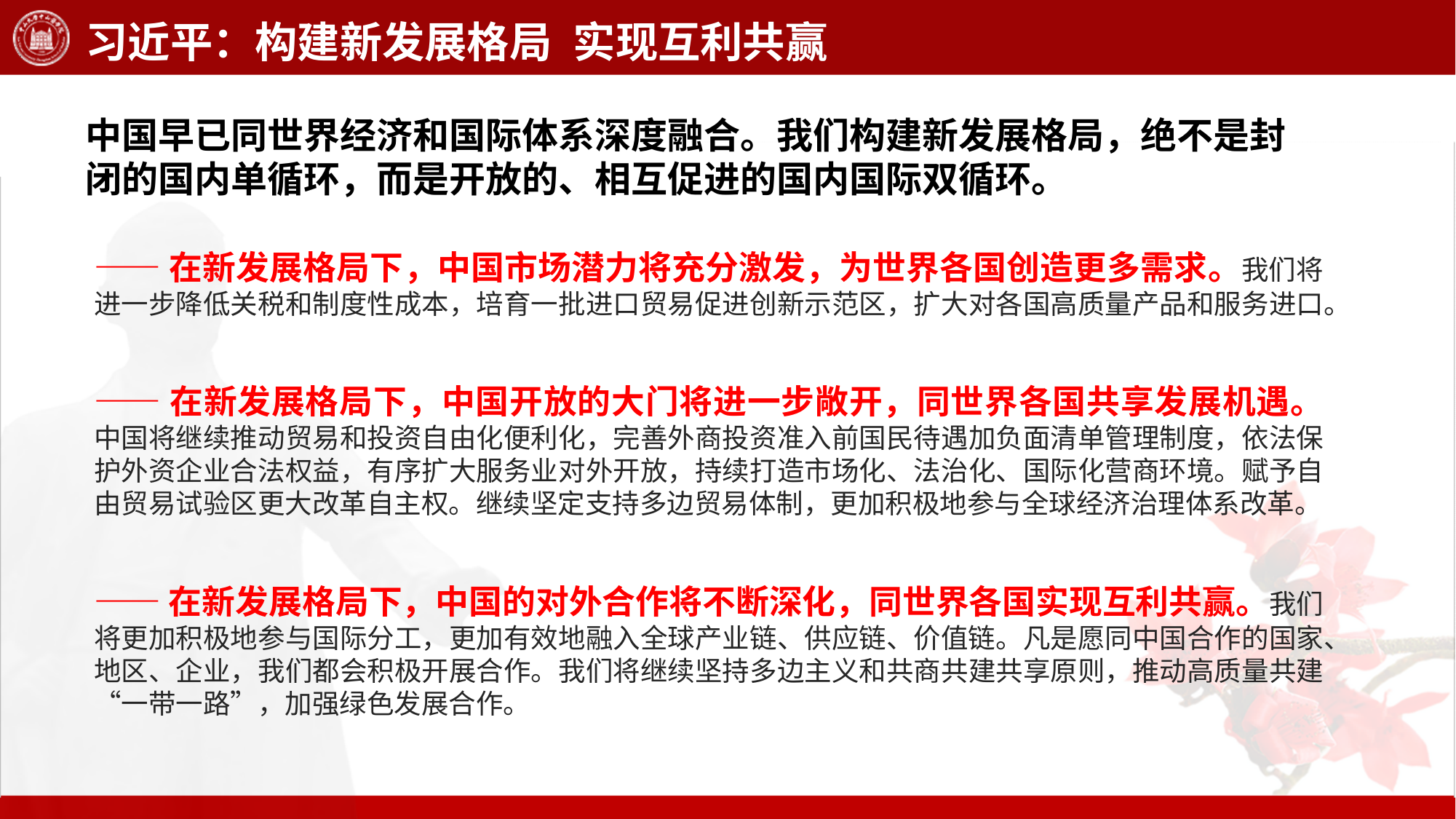

习近平：构建新发展格局 实现互利共赢
中国早已同世界经济和国际体系深度融合。我们构建新发展格局，绝不是封闭的国内单循环，而是开放的、相互促进的国内国际双循环。
——在新发展格局下，中国市场潜力将充分激发，为世界各国创造更多需求。我们将进一步降低关税和制度性成本，培育一批进口贸易促进创新示范区，扩大对各国高质量产品和服务进口。
——在新发展格局下，中国开放的大门将进一步敞开，同世界各国共享发展机遇。中国将继续推动贸易和投资自由化便利化，完善外商投资准入前国民待遇加负面清单管理制度，依法保护外资企业合法权益，有序扩大服务业对外开放，持续打造市场化、法治化、国际化营商环境。赋予自由贸易试验区更大改革自主权。继续坚定支持多边贸易体制，更加积极地参与全球经济治理体系改革。
——在新发展格局下，中国的对外合作将不断深化，同世界各国实现互利共赢。我们将更加积极地参与国际分工，更加有效地融入全球产业链、供应链、价值链。凡是愿同中国合作的国家、地区、企业，我们都会积极开展合作。我们将继续坚持多边主义和共商共建共享原则，推动高质量共建“一带一路”，加强绿色发展合作。